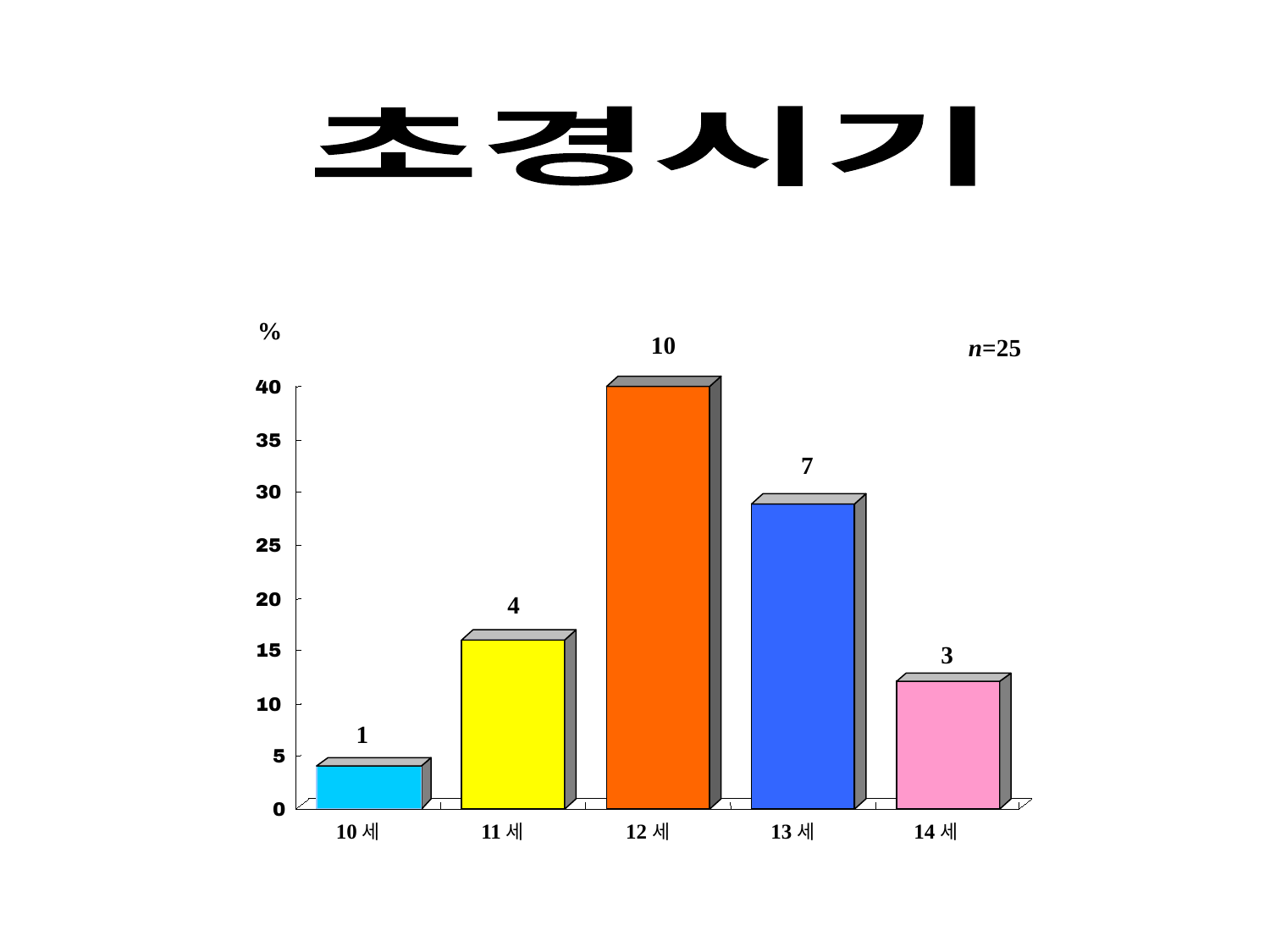

초경시기
%
10
n=25

40

35

30

25

20

15

10

5

0

10세
11세
12세
13세
14세
7
4
3
1